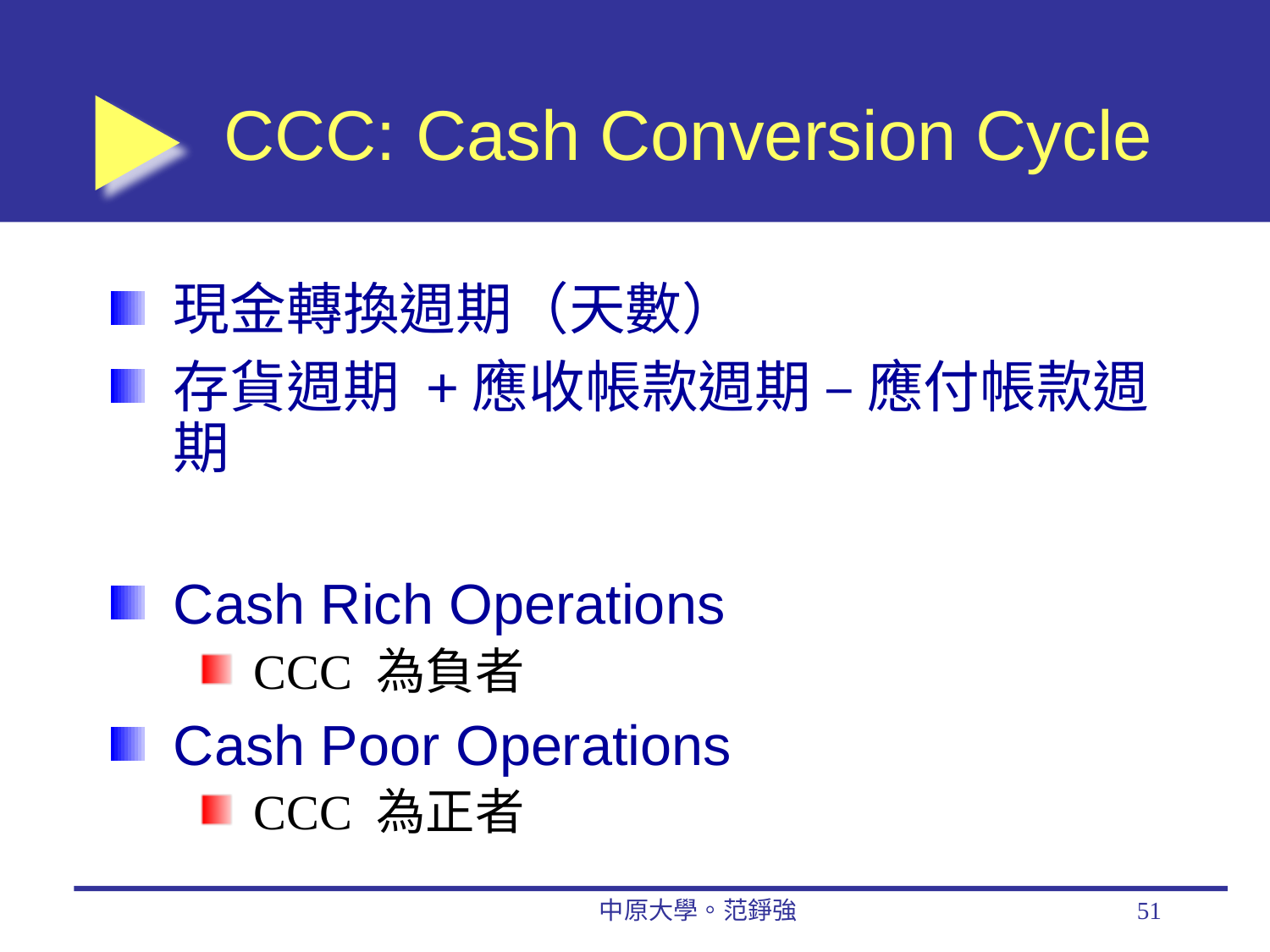

# CCC: Cash Conversion Cycle
現金轉換週期（天數）
存貨週期 +應收帳款週期 – 應付帳款週期

Cash Rich Operations
CCC 為負者
Cash Poor Operations
CCC 為正者
中原大學。范錚強
51